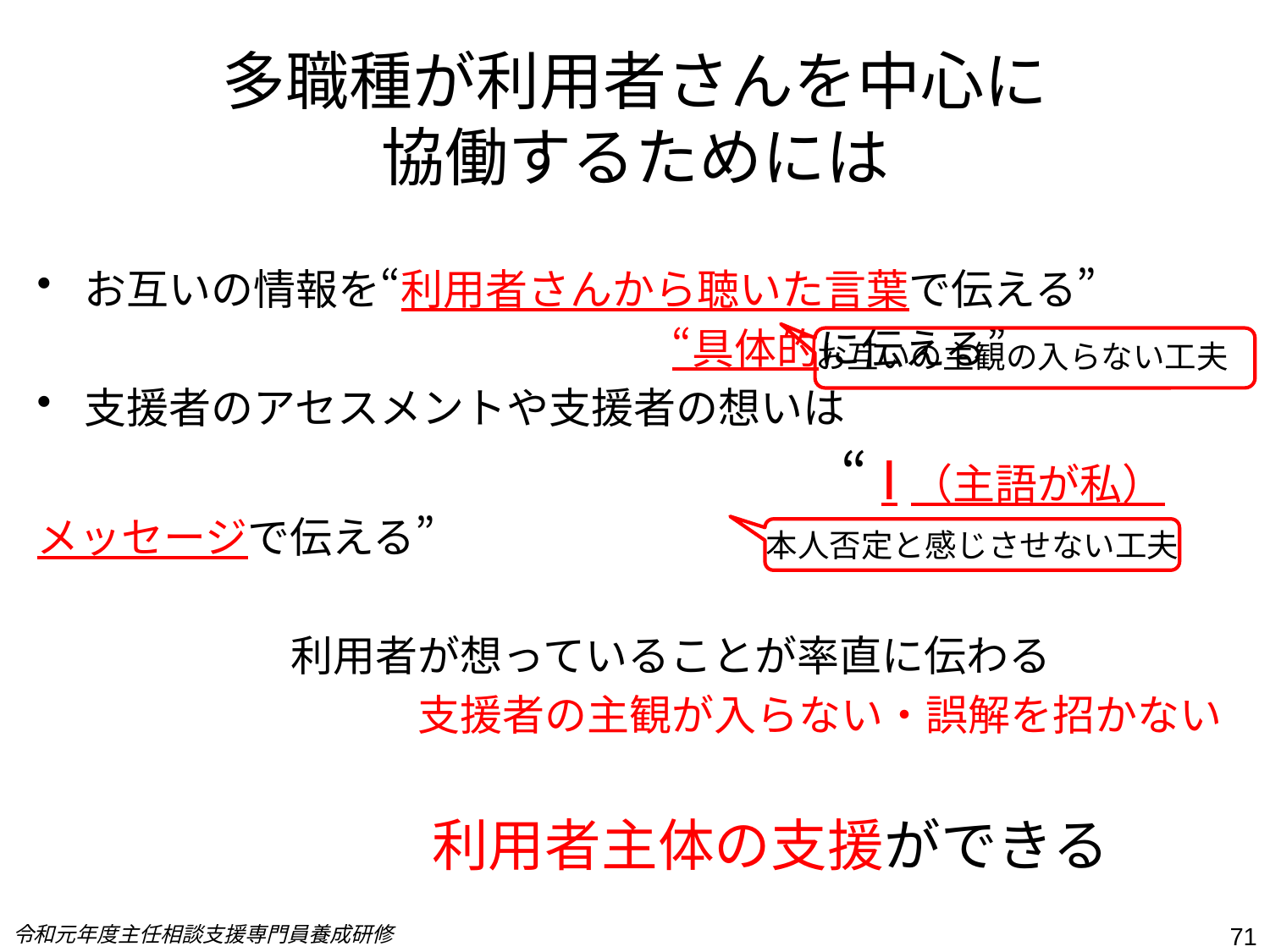

# 多職種が利用者さんを中心に 協働するためには
お互いの情報を“利用者さんから聴いた言葉で伝える”
　　　　　　　　　　　　　　　“具体的に伝える”
支援者のアセスメントや支援者の想いは
　　　　　　　　　　　　　　　　　　　“I（主語が私）メッセージで伝える”

　　　　　　利用者が想っていることが率直に伝わる
　　　　　　　　　支援者の主観が入らない・誤解を招かない

　　　　　　　　　利用者主体の支援ができる

お互いの主観の入らない工夫

本人否定と感じさせない工夫
令和元年度主任相談支援専門員養成研修
71